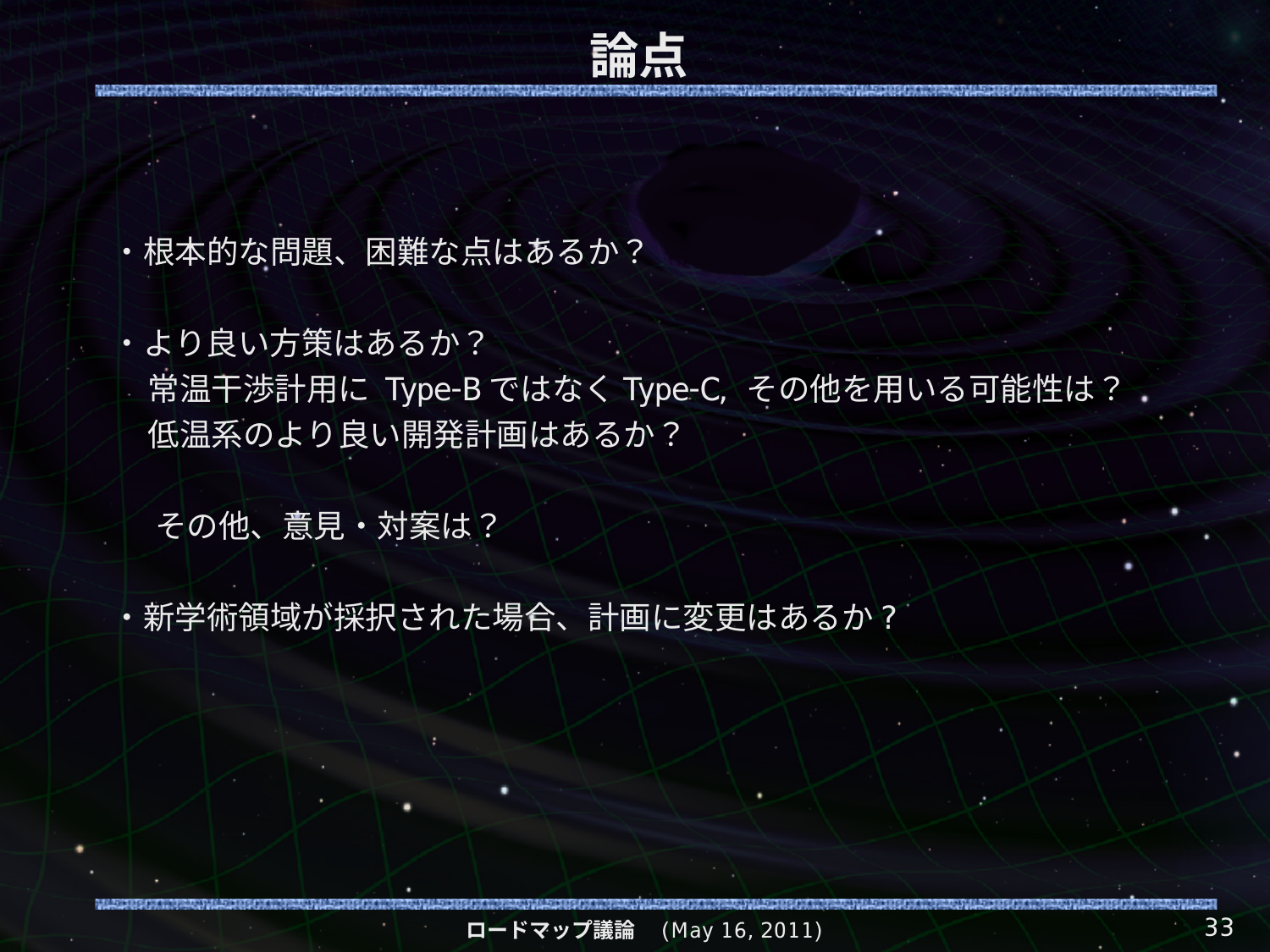

# 論点
・根本的な問題、困難な点はあるか？

・より良い方策はあるか？
    常温干渉計用に Type-BではなくType-C, その他を用いる可能性は？
    低温系のより良い開発計画はあるか？

     その他、意見・対案は？

・新学術領域が採択された場合、計画に変更はあるか?

33
ロードマップ議論　(May 16, 2011)